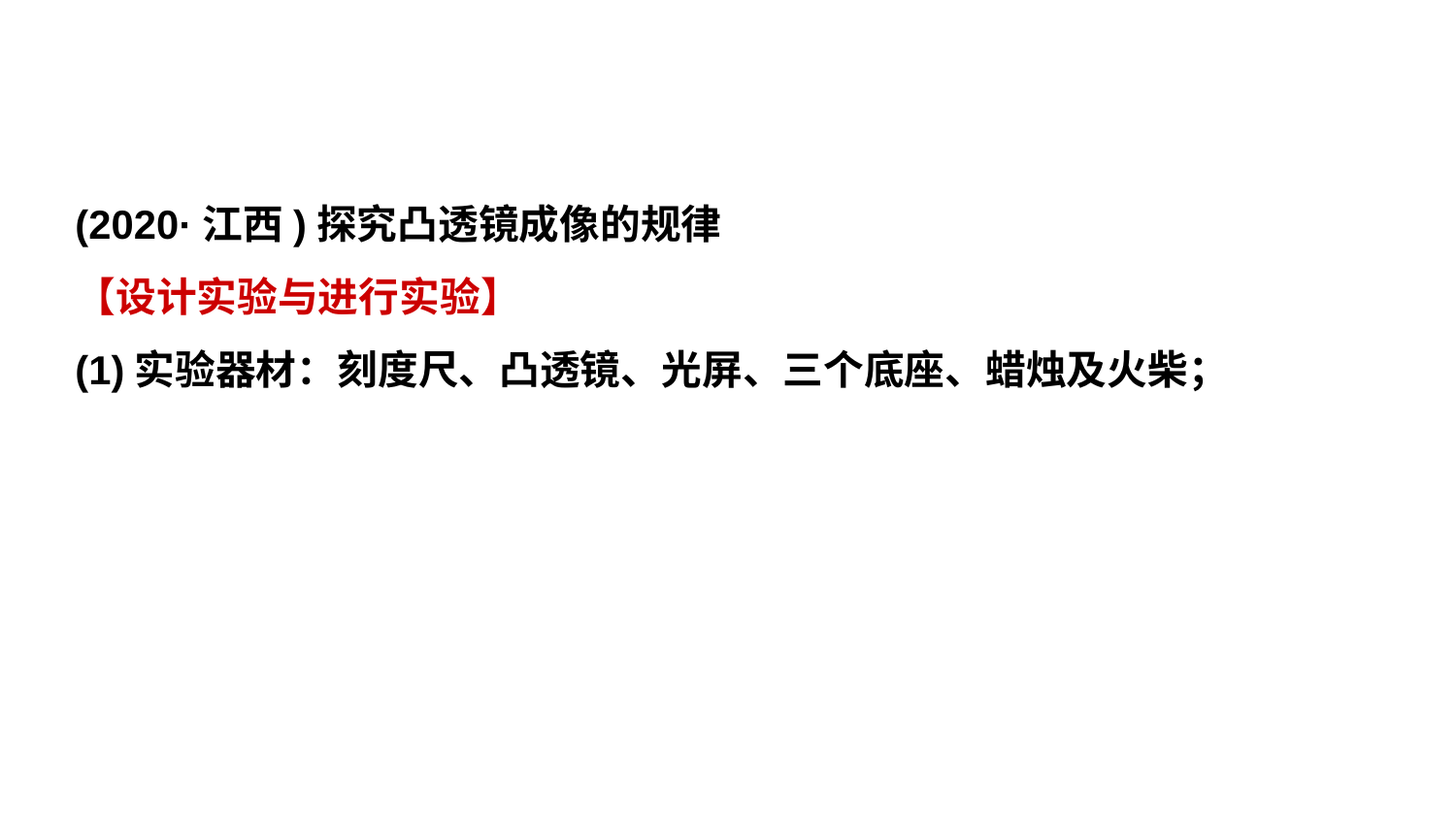

(2020·江西)探究凸透镜成像的规律
【设计实验与进行实验】
(1)实验器材：刻度尺、凸透镜、光屏、三个底座、蜡烛及火柴；